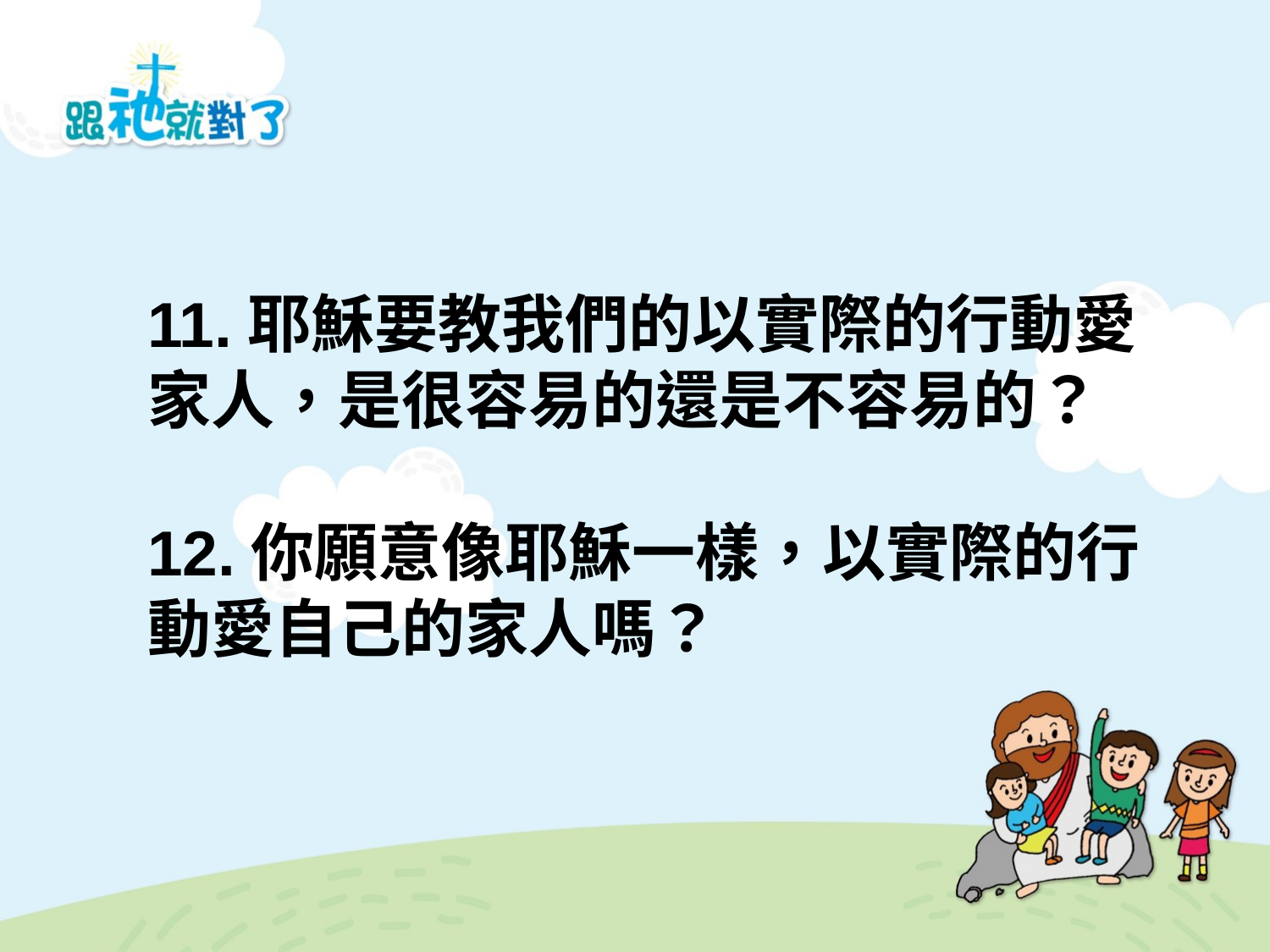

11.耶穌要教我們的以實際的行動愛家人，是很容易的還是不容易的？

12.你願意像耶穌一樣，以實際的行動愛自己的家人嗎？